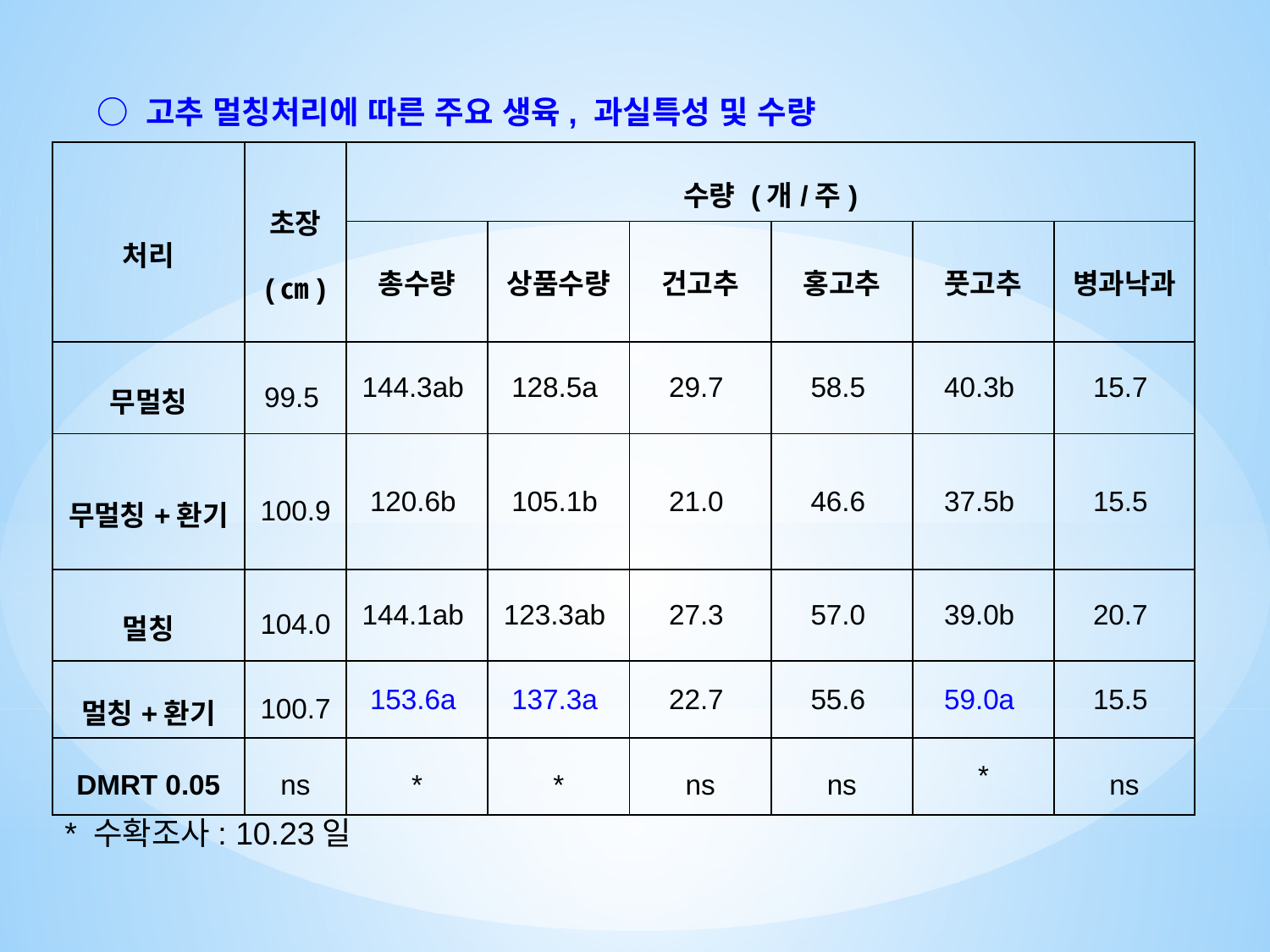

○ 고추 멀칭처리에 따른 주요 생육, 과실특성 및 수량
| 처리 | 초장 (㎝) | 수량 (개/주) |  |  |  |  |  |
| --- | --- | --- | --- | --- | --- | --- | --- |
|  |  | 총수량 | 상품수량 | 건고추 | 홍고추 | 풋고추 | 병과낙과 |
| 무멀칭 | 99.5 | 144.3ab | 128.5a | 29.7 | 58.5 | 40.3b | 15.7 |
| 무멀칭+환기 | 100.9 | 120.6b | 105.1b | 21.0 | 46.6 | 37.5b | 15.5 |
| 멀칭 | 104.0 | 144.1ab | 123.3ab | 27.3 | 57.0 | 39.0b | 20.7 |
| 멀칭+환기 | 100.7 | 153.6a | 137.3a | 22.7 | 55.6 | 59.0a | 15.5 |
| DMRT 0.05 | ns | \* | \* | ns | ns | \* | ns |
* 수확조사: 10.23일